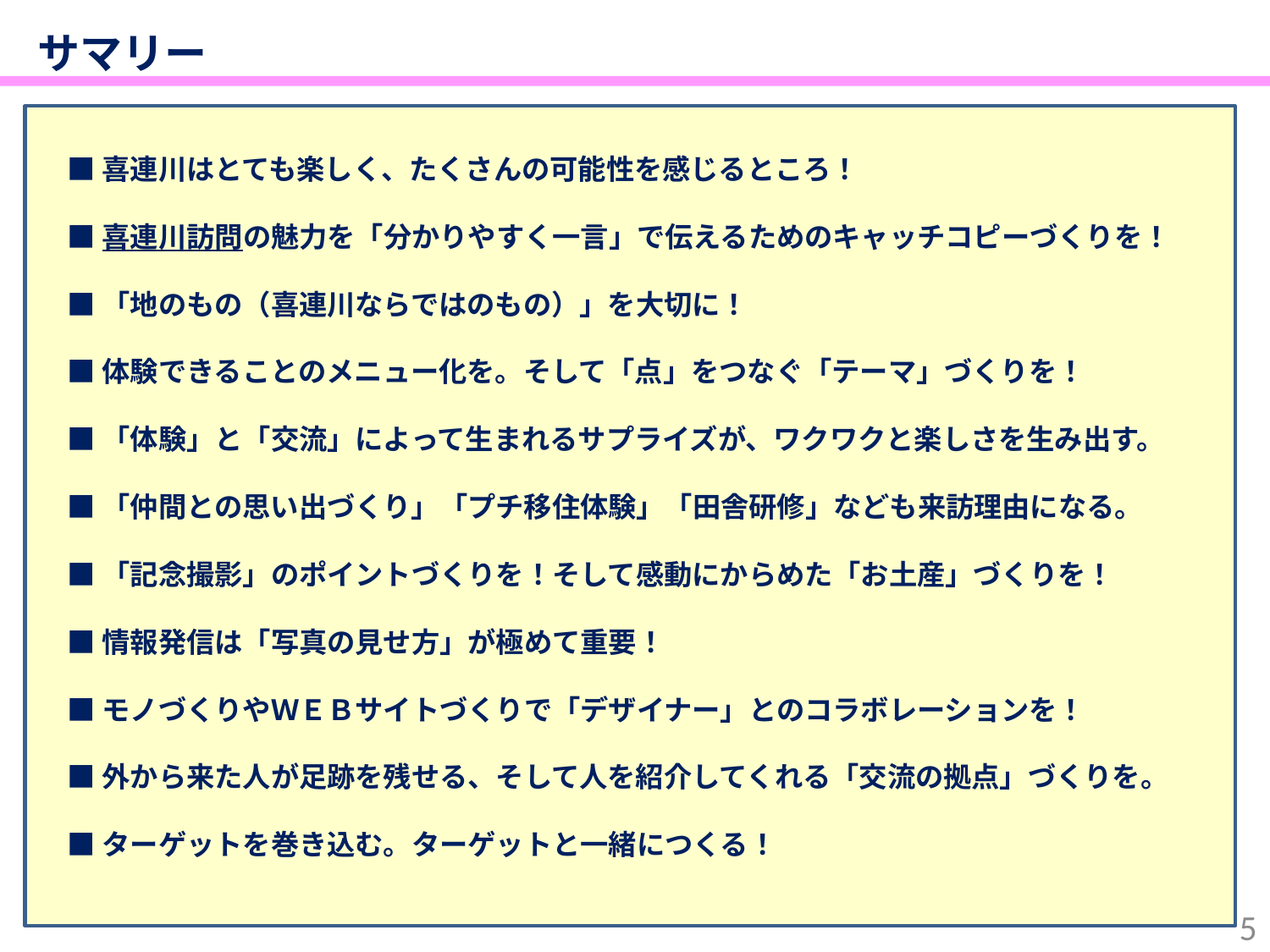

サマリー

■喜連川はとても楽しく、たくさんの可能性を感じるところ！

■喜連川訪問の魅力を「分かりやすく一言」で伝えるためのキャッチコピーづくりを！

■「地のもの（喜連川ならではのもの）」を大切に！

■体験できることのメニュー化を。そして「点」をつなぐ「テーマ」づくりを！

■「体験」と「交流」によって生まれるサプライズが、ワクワクと楽しさを生み出す。

■「仲間との思い出づくり」「プチ移住体験」「田舎研修」なども来訪理由になる。

■「記念撮影」のポイントづくりを！そして感動にからめた「お土産」づくりを！

■情報発信は「写真の見せ方」が極めて重要！

■モノづくりやＷＥＢサイトづくりで「デザイナー」とのコラボレーションを！

■外から来た人が足跡を残せる、そして人を紹介してくれる「交流の拠点」づくりを。

■ターゲットを巻き込む。ターゲットと一緒につくる！
5